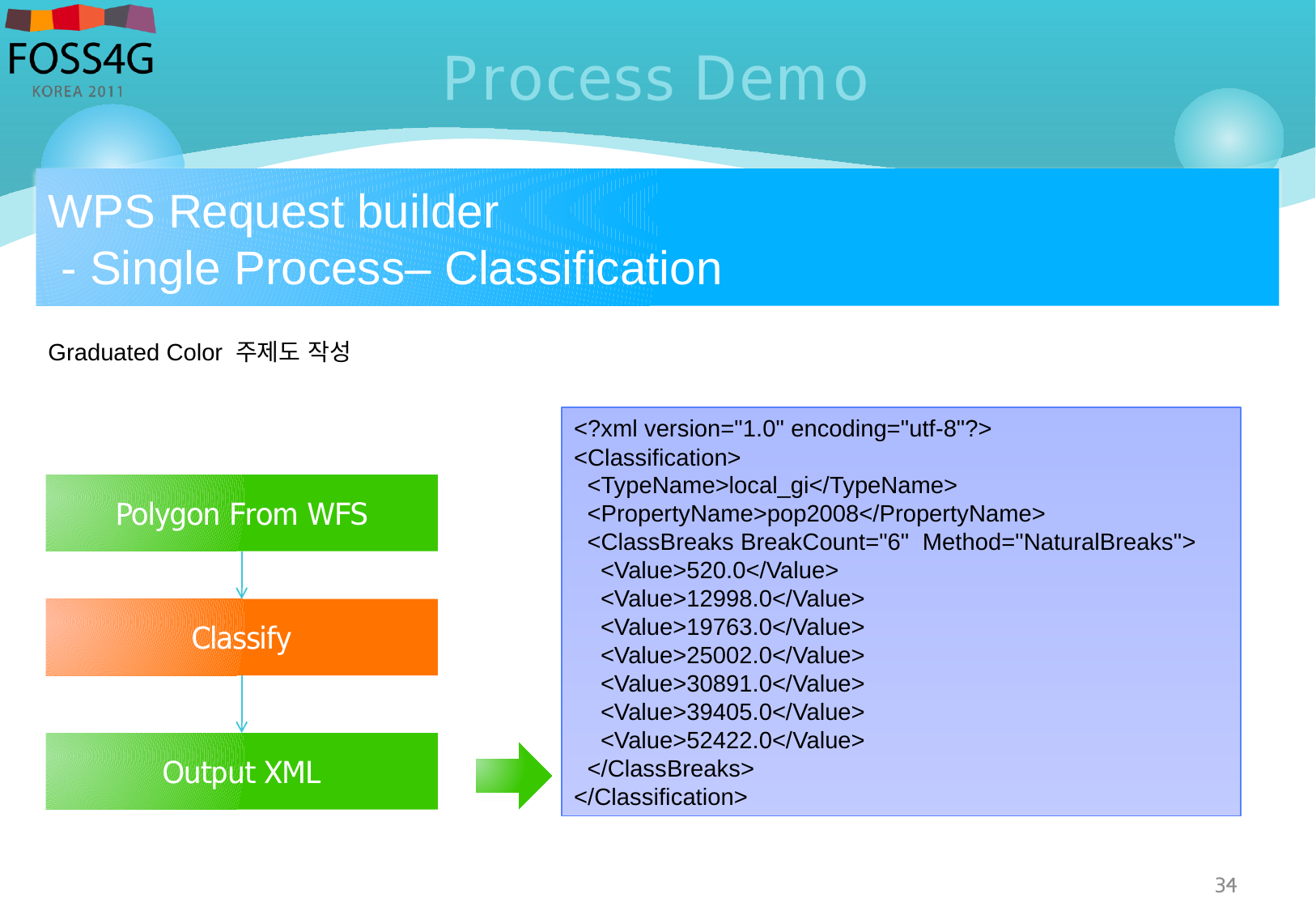

# Process Demo
WPS Request builder
 - Single Process– Classification
Graduated Color 주제도 작성
<?xml version="1.0" encoding="utf-8"?>
<Classification>
  <TypeName>local_gi</TypeName>
  <PropertyName>pop2008</PropertyName>
  <ClassBreaks BreakCount="6"  Method="NaturalBreaks">
    <Value>520.0</Value>
    <Value>12998.0</Value>
    <Value>19763.0</Value>
    <Value>25002.0</Value>
    <Value>30891.0</Value>
    <Value>39405.0</Value>
    <Value>52422.0</Value>
  </ClassBreaks>
</Classification>
Polygon From WFS
Classify
Output XML

34